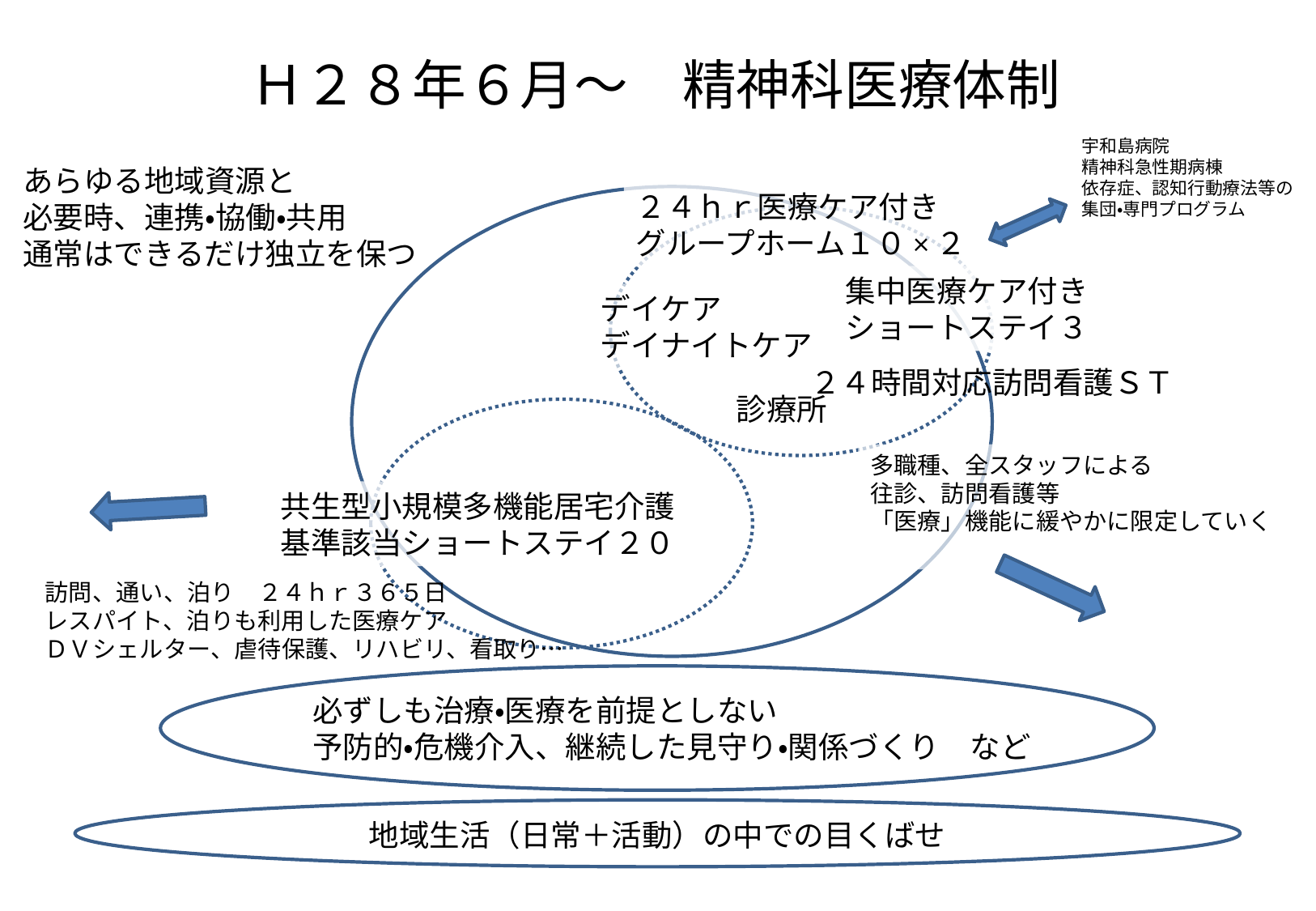

# Ｈ２８年６月～　精神科医療体制
宇和島病院
精神科急性期病棟
依存症、認知行動療法等の
集団・専門プログラム
あらゆる地域資源と
必要時、連携・協働・共用
通常はできるだけ独立を保つ
２４ｈｒ医療ケア付き
グループホーム１０×２

集中医療ケア付き
ショートステイ３
デイケア
デイナイトケア
２４時間対応訪問看護ＳＴ
診療所

多職種、全スタッフによる
往診、訪問看護等
「医療」機能に緩やかに限定していく

共生型小規模多機能居宅介護
基準該当ショートステイ２０

訪問、通い、泊り　２４ｈｒ３６５日
レスパイト、泊りも利用した医療ケア
ＤＶシェルター、虐待保護、リハビリ、看取り…

必ずしも治療・医療を前提としない
予防的・危機介入、継続した見守り・関係づくり　など

地域生活（日常＋活動）の中での目くばせ